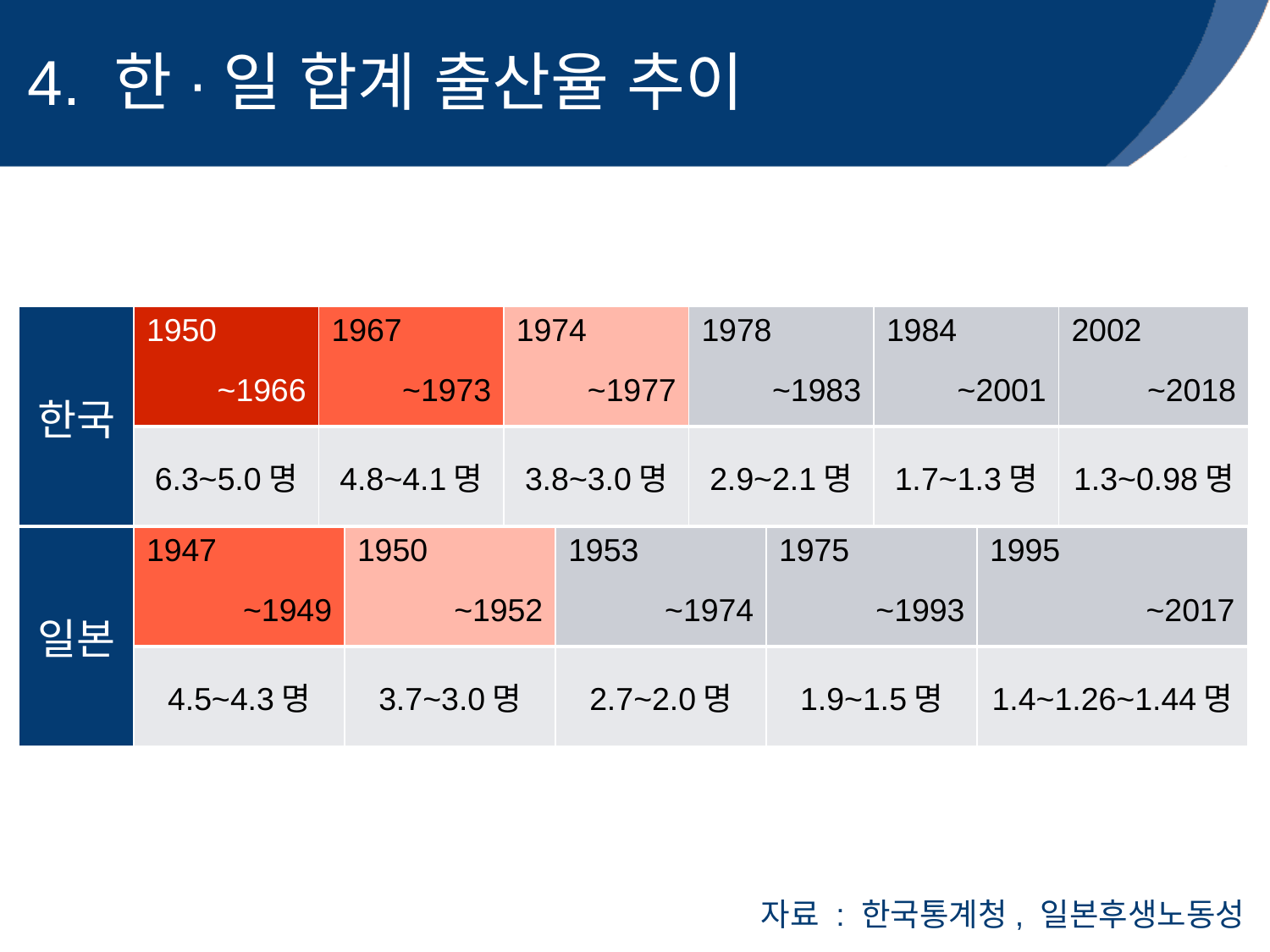

4. 한·일 합계 출산율 추이
| 한국 | 1950 | 1967 | 1974 | 1978 | 1984 | 2002 |
| --- | --- | --- | --- | --- | --- | --- |
|  | ~1966 | ~1973 | ~1977 | ~1983 | ~2001 | ~2018 |
|  | 6.3~5.0명 | 4.8~4.1명 | 3.8~3.0명 | 2.9~2.1명 | 1.7~1.3명 | 1.3~0.98명 |
| 일본 | 1947 | 1950 | 1953 | 1975 | 1995 |
| --- | --- | --- | --- | --- | --- |
|  | ~1949 | ~1952 | ~1974 | ~1993 | ~2017 |
|  | 4.5~4.3명 | 3.7~3.0명 | 2.7~2.0명 | 1.9~1.5명 | 1.4~1.26~1.44명 |
자료 : 한국통계청, 일본후생노동성